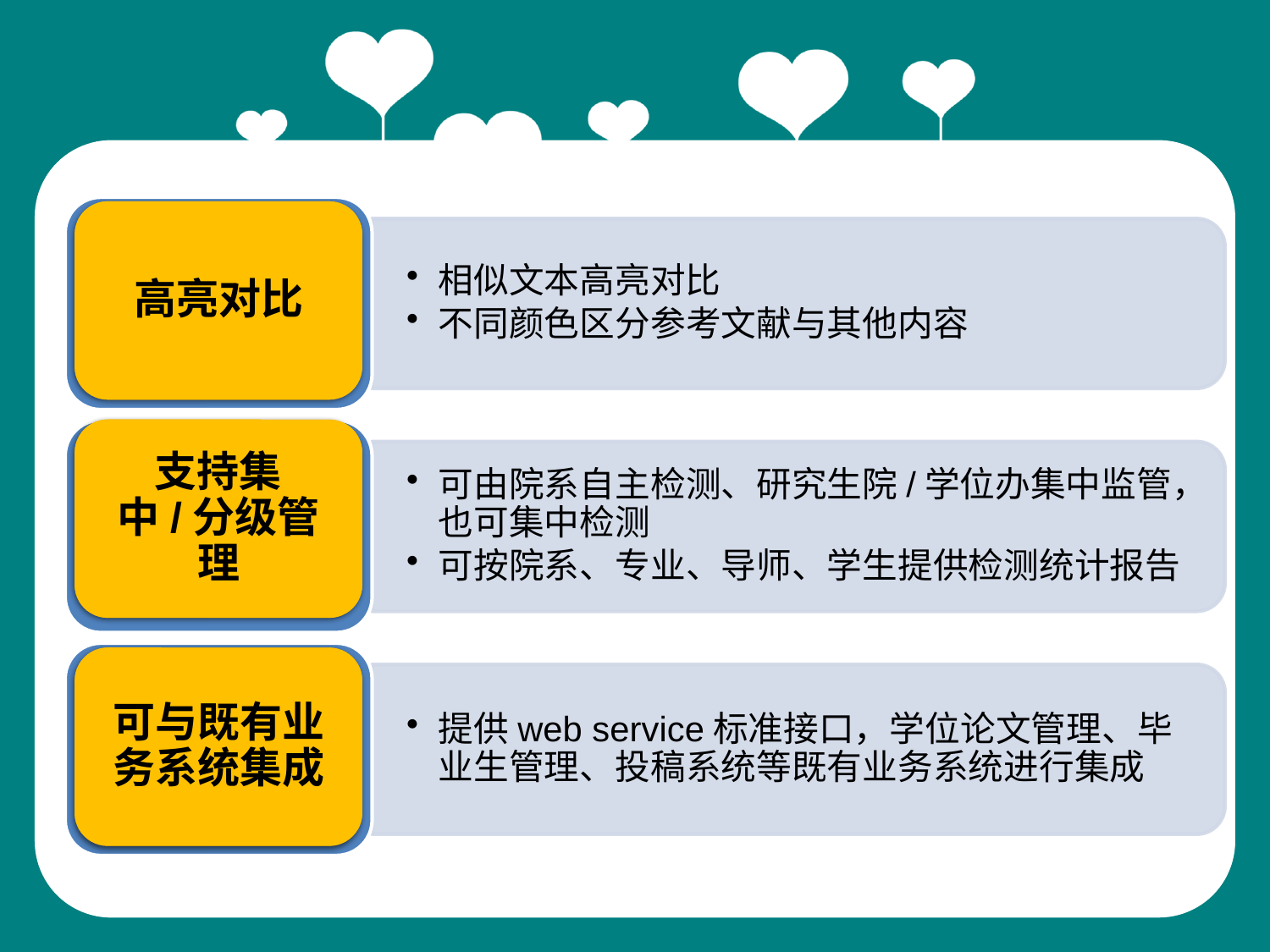

相似文本高亮对比
不同颜色区分参考文献与其他内容
高亮对比
可由院系自主检测、研究生院/学位办集中监管，也可集中检测
可按院系、专业、导师、学生提供检测统计报告
支持集中/分级管理
提供web service标准接口，学位论文管理、毕业生管理、投稿系统等既有业务系统进行集成
可与既有业务系统集成
高亮对比

支持集中/分级管理

可与既有业务系统集成